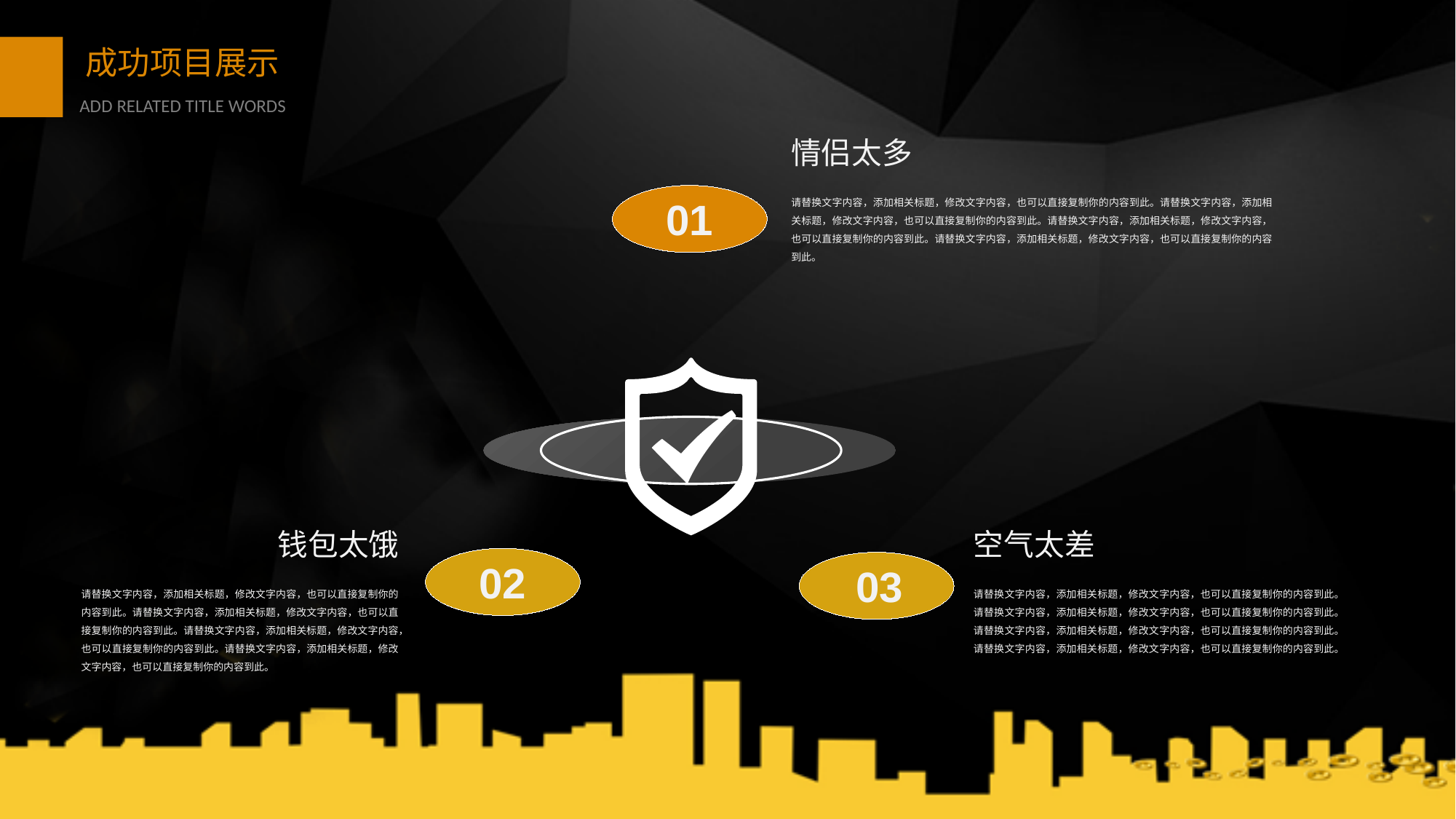

情侣太多
请替换文字内容，添加相关标题，修改文字内容，也可以直接复制你的内容到此。请替换文字内容，添加相关标题，修改文字内容，也可以直接复制你的内容到此。请替换文字内容，添加相关标题，修改文字内容，也可以直接复制你的内容到此。请替换文字内容，添加相关标题，修改文字内容，也可以直接复制你的内容到此。

01

钱包太饿
空气太差

02

03
请替换文字内容，添加相关标题，修改文字内容，也可以直接复制你的内容到此。请替换文字内容，添加相关标题，修改文字内容，也可以直接复制你的内容到此。请替换文字内容，添加相关标题，修改文字内容，也可以直接复制你的内容到此。请替换文字内容，添加相关标题，修改文字内容，也可以直接复制你的内容到此。
请替换文字内容，添加相关标题，修改文字内容，也可以直接复制你的内容到此。请替换文字内容，添加相关标题，修改文字内容，也可以直接复制你的内容到此。请替换文字内容，添加相关标题，修改文字内容，也可以直接复制你的内容到此。请替换文字内容，添加相关标题，修改文字内容，也可以直接复制你的内容到此。